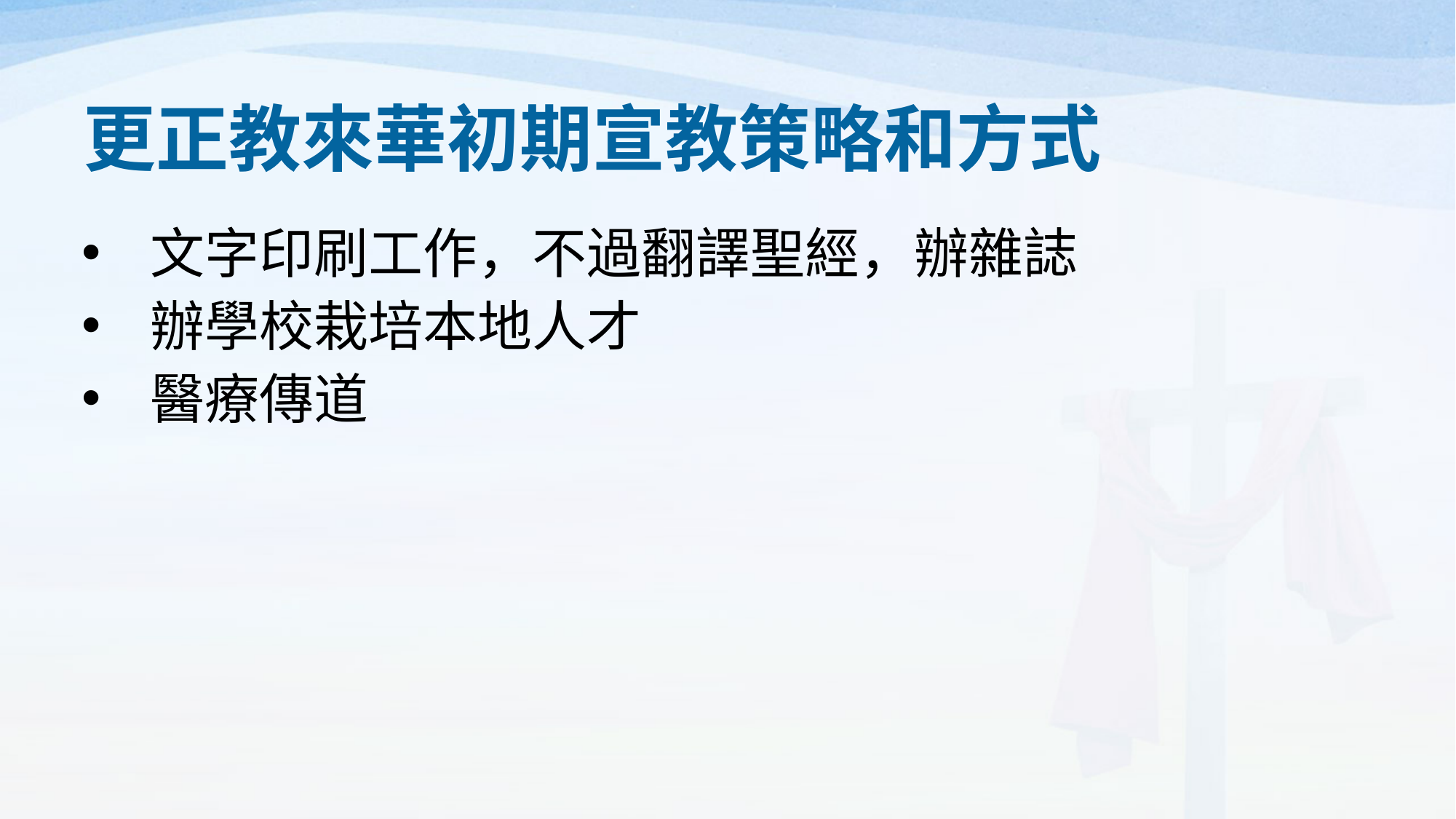

# 更正教來華初期宣教策略和方式
文字印刷工作，不過翻譯聖經，辦雜誌
辦學校栽培本地人才
醫療傳道